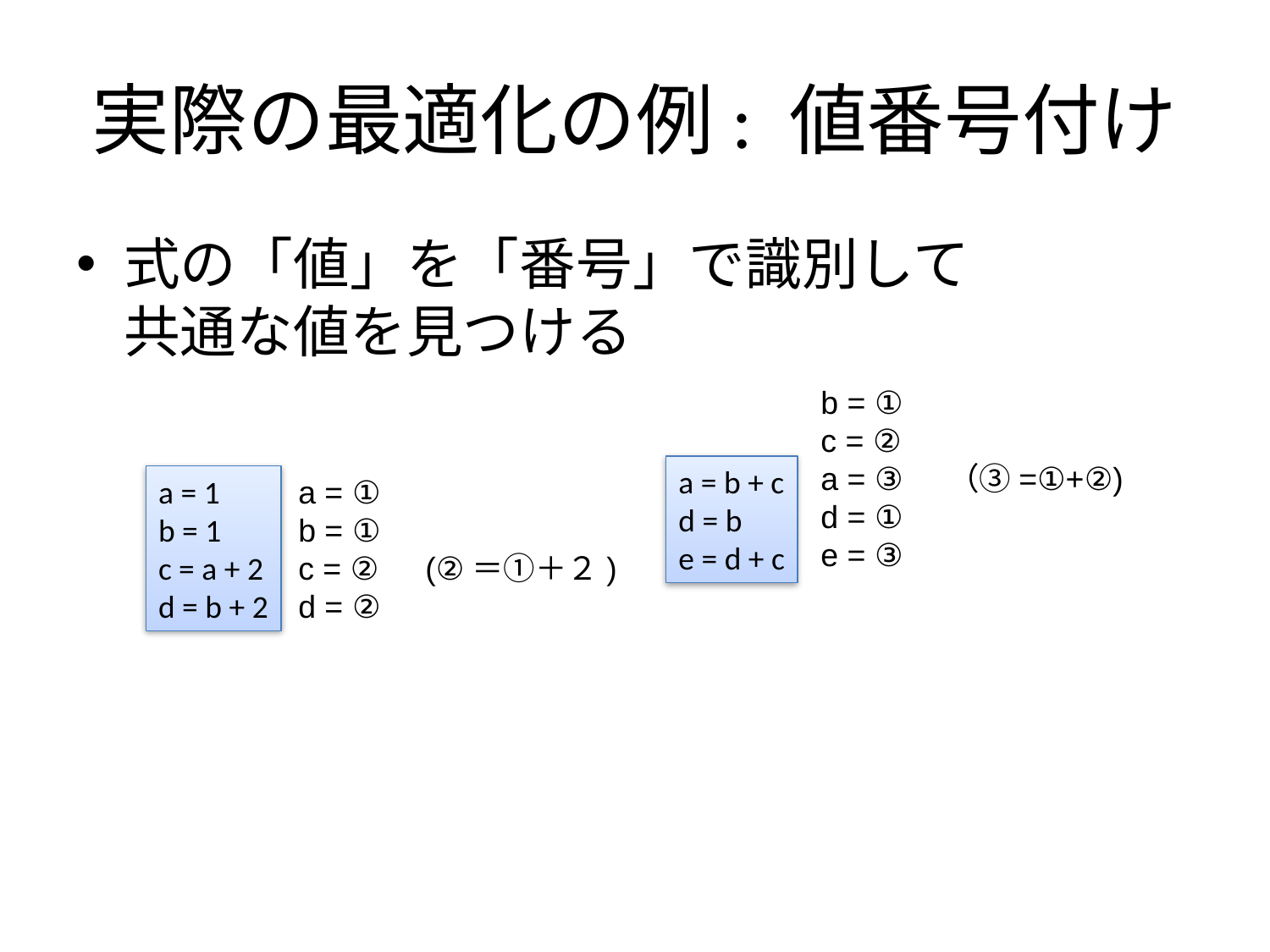

# 実際の最適化の例: 値番号付け
式の「値」を「番号」で識別して
共通な値を見つける

b = ①
c = ②
a = ③	（③=①+②)
d = ①
e = ③
a = b + c
d = b
e = d + c
a = 1
b = 1
c = a + 2
d = b + 2
a = ①
b = ①
c = ②	(②＝①＋２)
d = ②